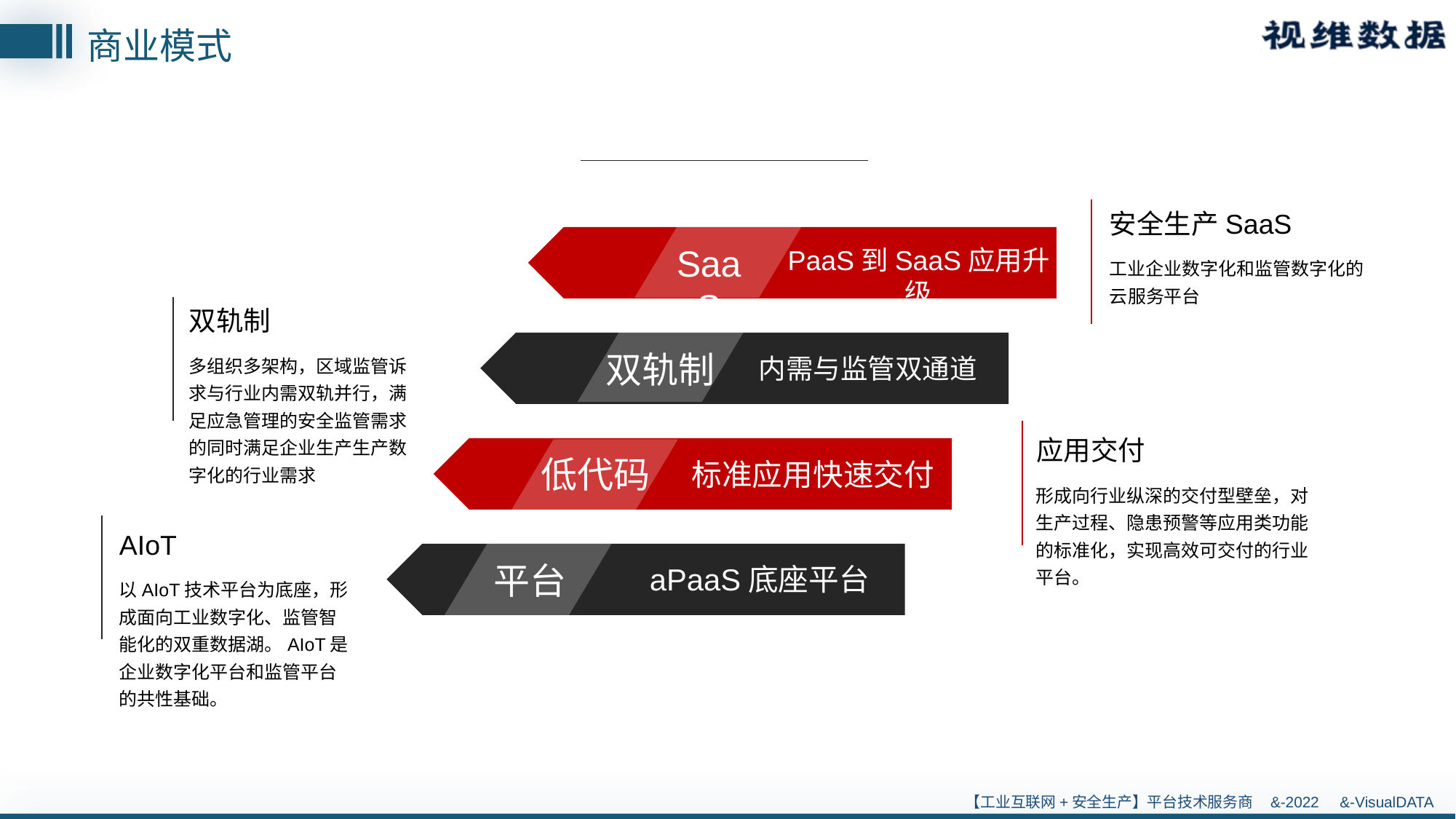

商业模式
安全生产SaaS
工业企业数字化和监管数字化的云服务平台

SaaS
PaaS到SaaS应用升级
双轨制
多组织多架构，区域监管诉求与行业内需双轨并行，满足应急管理的安全监管需求的同时满足企业生产生产数字化的行业需求

双轨制
内需与监管双通道
应用交付
形成向行业纵深的交付型壁垒，对生产过程、隐患预警等应用类功能的标准化，实现高效可交付的行业平台。

低代码
标准应用快速交付

AIoT
以AIoT技术平台为底座，形成面向工业数字化、监管智能化的双重数据湖。AIoT是企业数字化平台和监管平台的共性基础。

平台
aPaaS底座平台